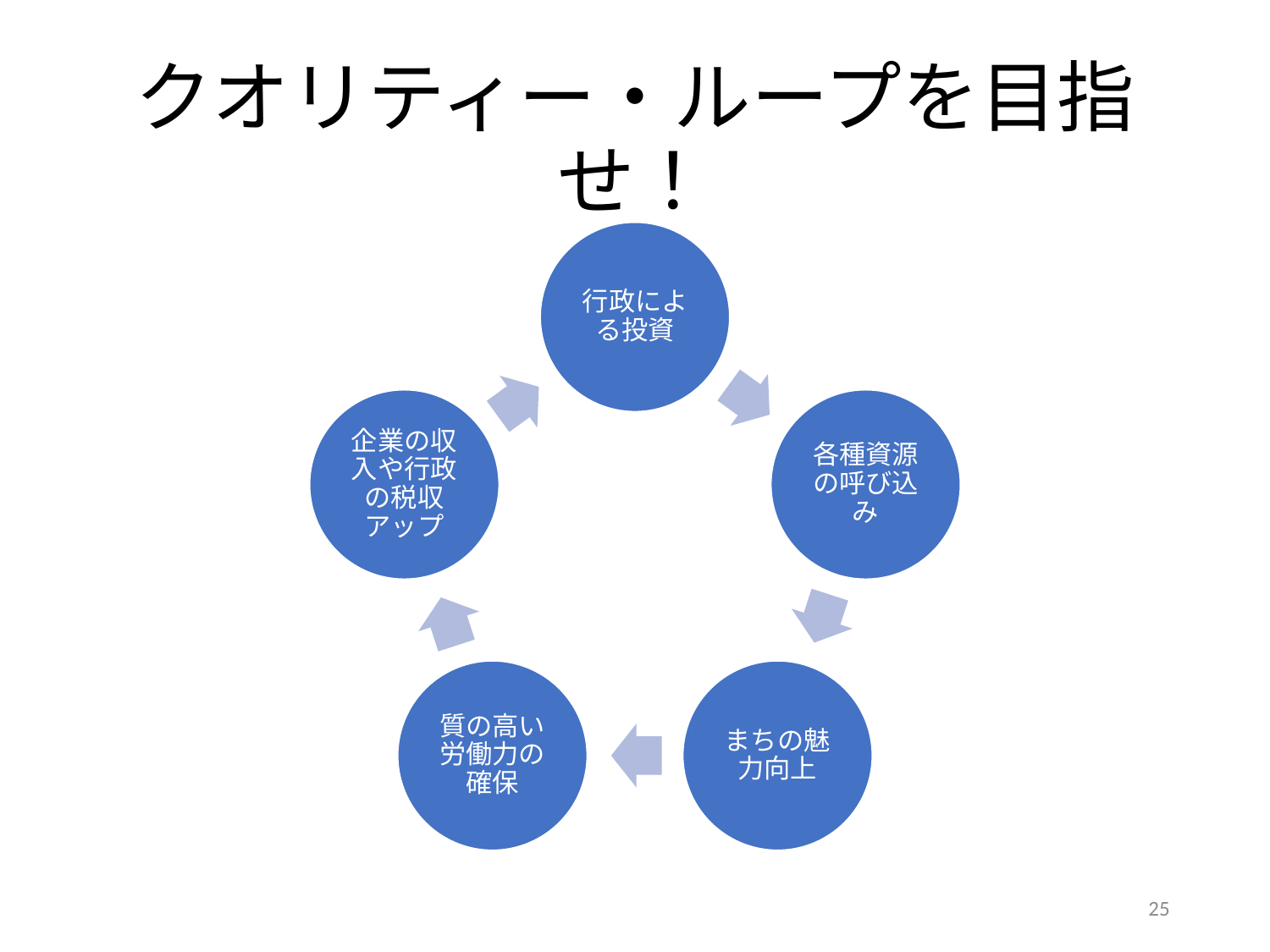

# クオリティー・ループを目指せ！
行政による投資

各種資源の呼び込み

まちの魅力向上

質の高い労働力の確保

企業の収入や行政の税収アップ

25